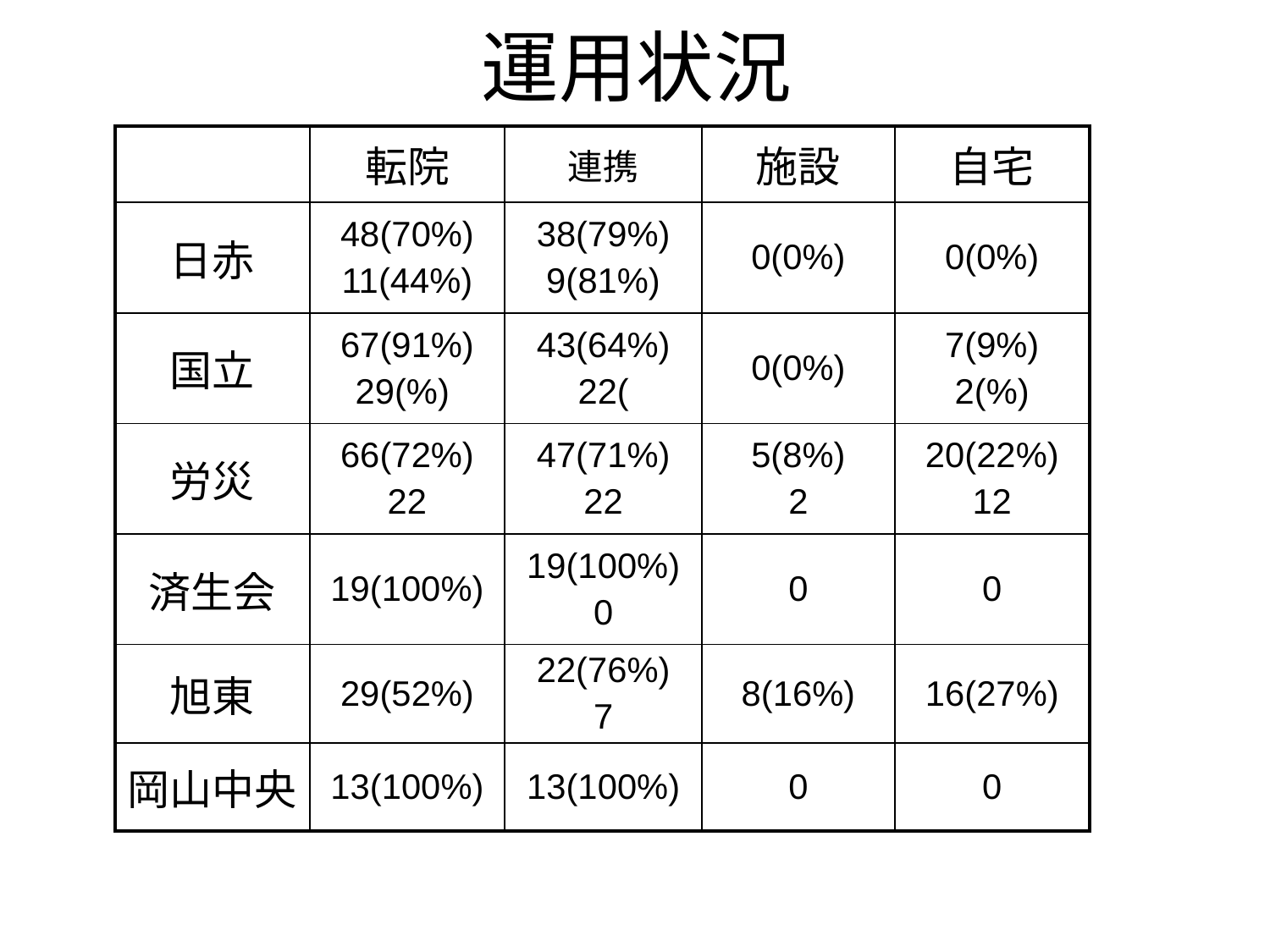

# 運用状況
|  | 転院 | 連携 | 施設 | 自宅 |
| --- | --- | --- | --- | --- |
| 日赤 | 48(70%) 11(44%) | 38(79%) 9(81%) | 0(0%) | 0(0%) |
| 国立 | 67(91%) 29(%) | 43(64%) 22( | 0(0%) | 7(9%) 2(%) |
| 労災 | 66(72%) 22 | 47(71%) 22 | 5(8%) 2 | 20(22%) 12 |
| 済生会 | 19(100%) | 19(100%) 0 | 0 | 0 |
| 旭東 | 29(52%) | 22(76%) 7 | 8(16%) | 16(27%) |
| 岡山中央 | 13(100%) | 13(100%) | 0 | 0 |